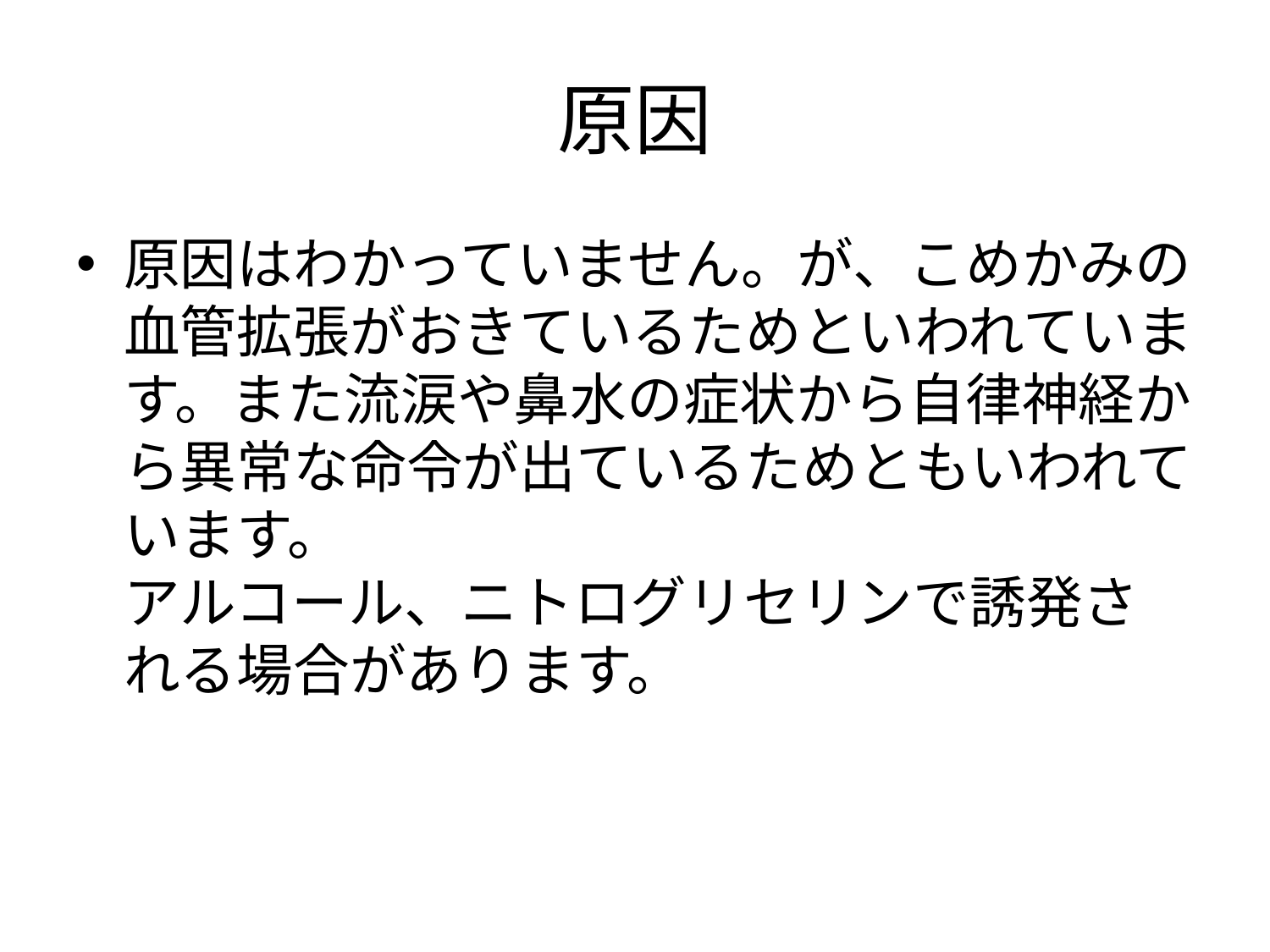

# 原因
原因はわかっていません。が、こめかみの血管拡張がおきているためといわれています。また流涙や鼻水の症状から自律神経から異常な命令が出ているためともいわれています。
アルコール、ニトログリセリンで誘発される場合があります。